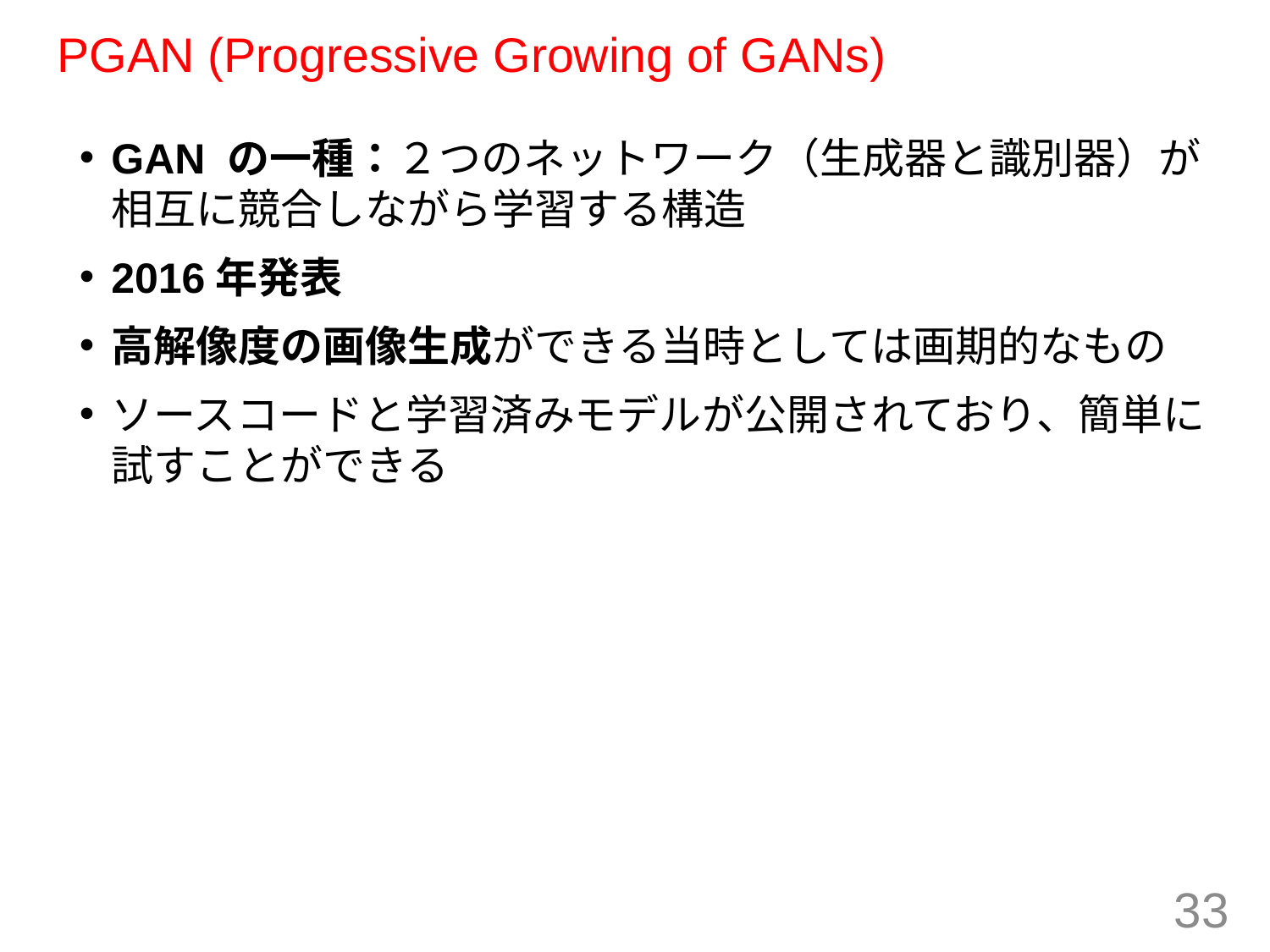

# PGAN (Progressive Growing of GANs)
GAN の一種：２つのネットワーク（生成器と識別器）が相互に競合しながら学習する構造
2016年発表
高解像度の画像生成ができる当時としては画期的なもの
ソースコードと学習済みモデルが公開されており、簡単に試すことができる
33